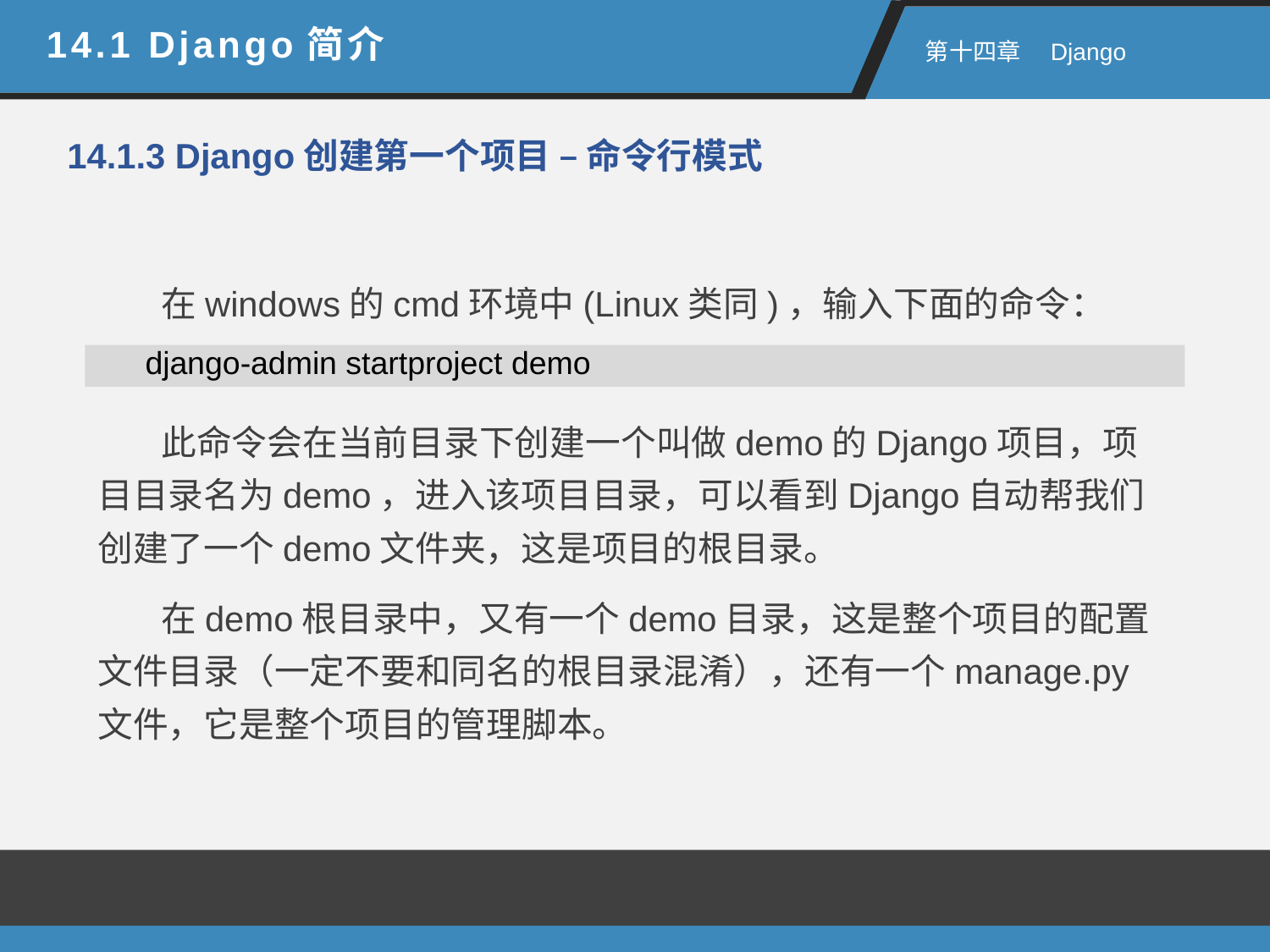

14.1 Django简介
  第十四章　Django
14.1.3 Django创建第一个项目 – 命令行模式
在windows的cmd环境中(Linux类同)，输入下面的命令：
django-admin startproject demo
此命令会在当前目录下创建一个叫做demo的Django项目，项目目录名为demo，进入该项目目录，可以看到Django自动帮我们创建了一个demo文件夹，这是项目的根目录。
在demo根目录中，又有一个demo目录，这是整个项目的配置文件目录（一定不要和同名的根目录混淆），还有一个manage.py文件，它是整个项目的管理脚本。